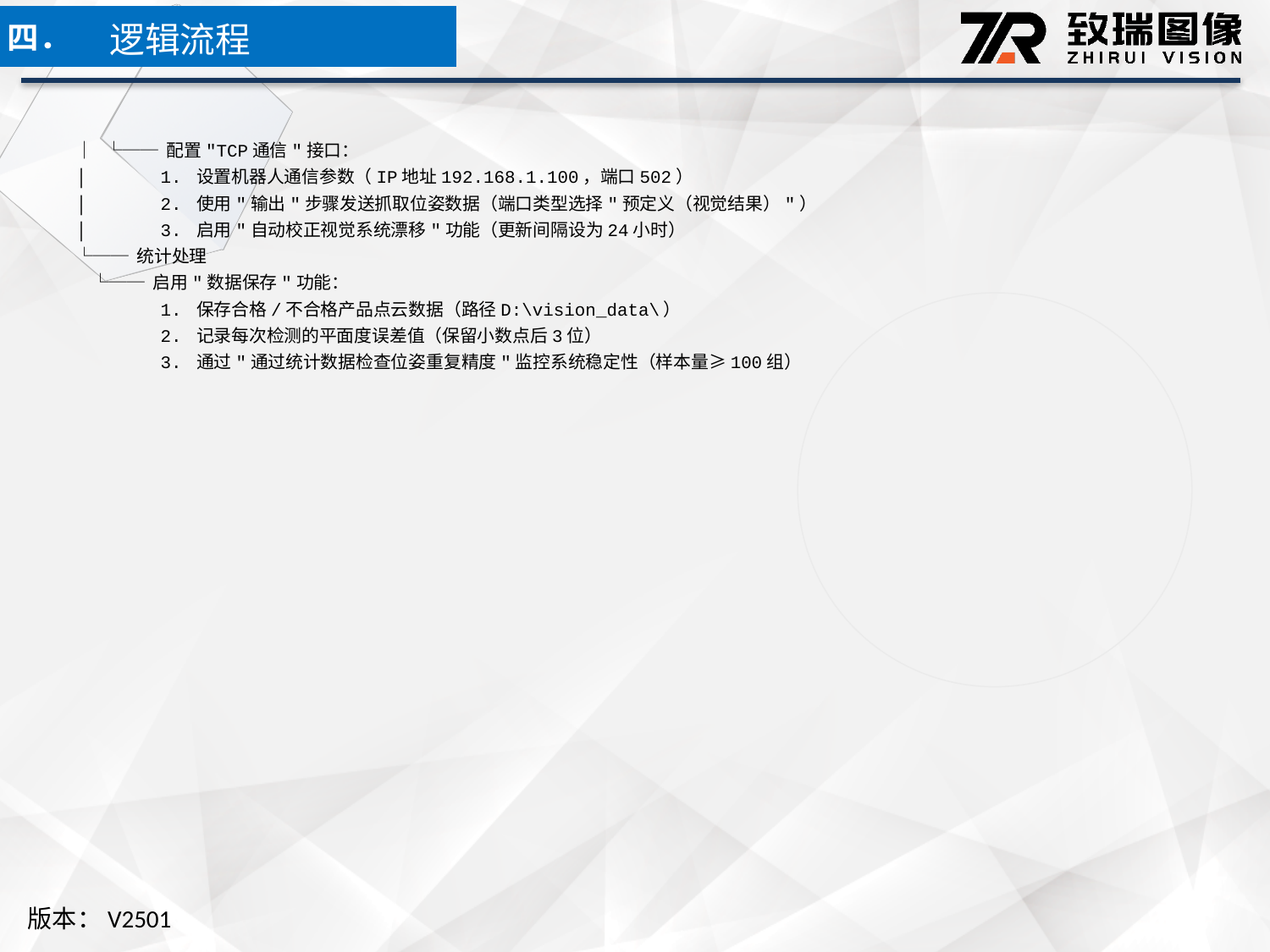

逻辑流程
四．

│   └── 配置"TCP通信"接口：
│       1. 设置机器人通信参数（IP地址192.168.1.100，端口502）
│       2. 使用"输出"步骤发送抓取位姿数据（端口类型选择"预定义（视觉结果）"）
│       3. 启用"自动校正视觉系统漂移"功能（更新间隔设为24小时）
└── 统计处理
    └── 启用"数据保存"功能：
        1. 保存合格/不合格产品点云数据（路径D:\vision_data\）
        2. 记录每次检测的平面度误差值（保留小数点后3位）
        3. 通过"通过统计数据检查位姿重复精度"监控系统稳定性（样本量≥100组）